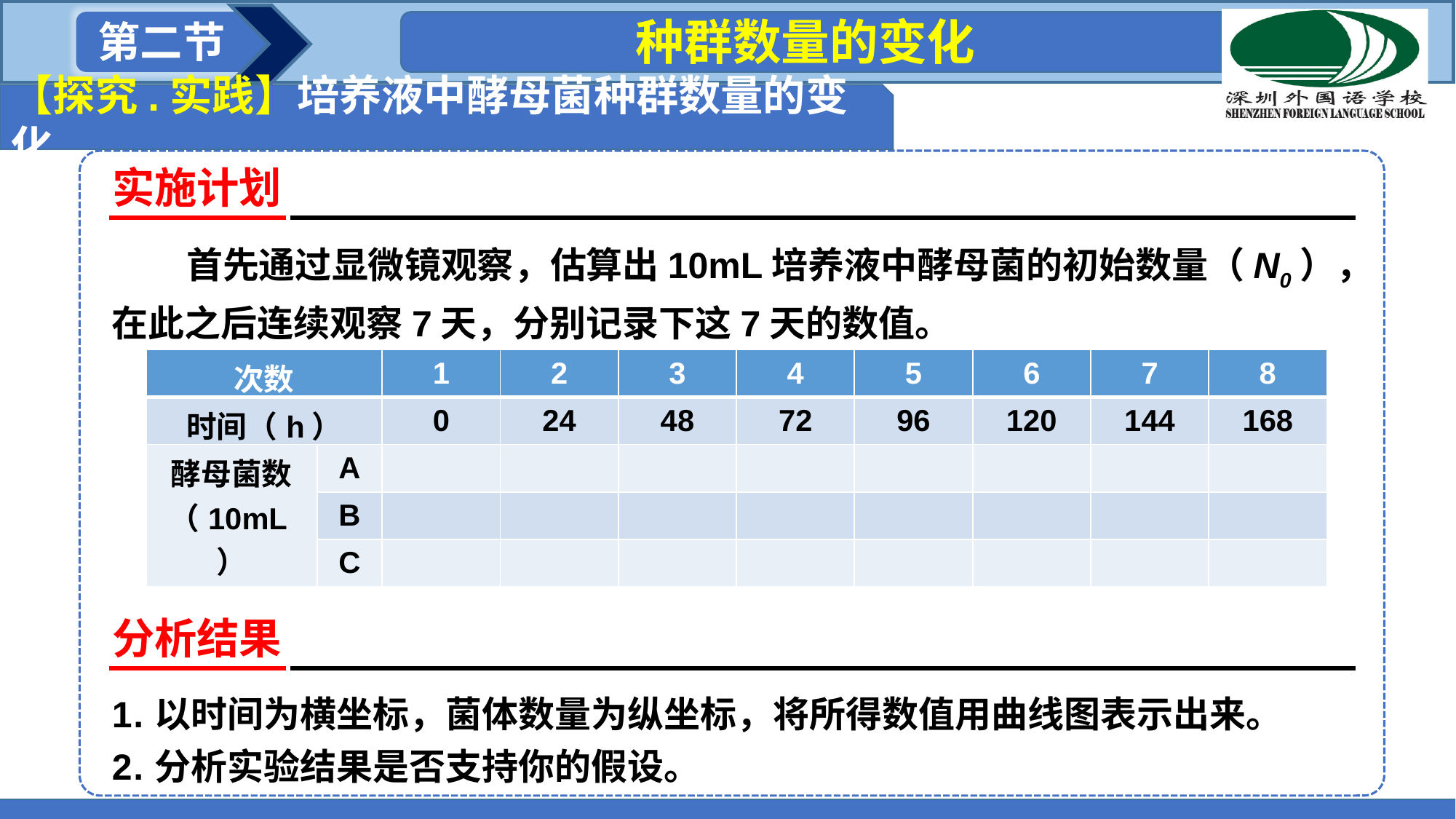

种群数量的变化
第二节
【探究.实践】培养液中酵母菌种群数量的变化

实施计划
        首先通过显微镜观察，估算出10mL培养液中酵母菌的初始数量（N0），在此之后连续观察7天，分别记录下这7天的数值。
| 次数 |  | 1 | 2 | 3 | 4 | 5 | 6 | 7 | 8 |
| --- | --- | --- | --- | --- | --- | --- | --- | --- | --- |
| 时间（h） |  | 0 | 24 | 48 | 72 | 96 | 120 | 144 | 168 |
| 酵母菌数（10mL） | A |  |  |  |  |  |  |  |  |
|  | B |  |  |  |  |  |  |  |  |
|  | C |  |  |  |  |  |  |  |  |
分析结果
以时间为横坐标，菌体数量为纵坐标，将所得数值用曲线图表示出来。
分析实验结果是否支持你的假设。